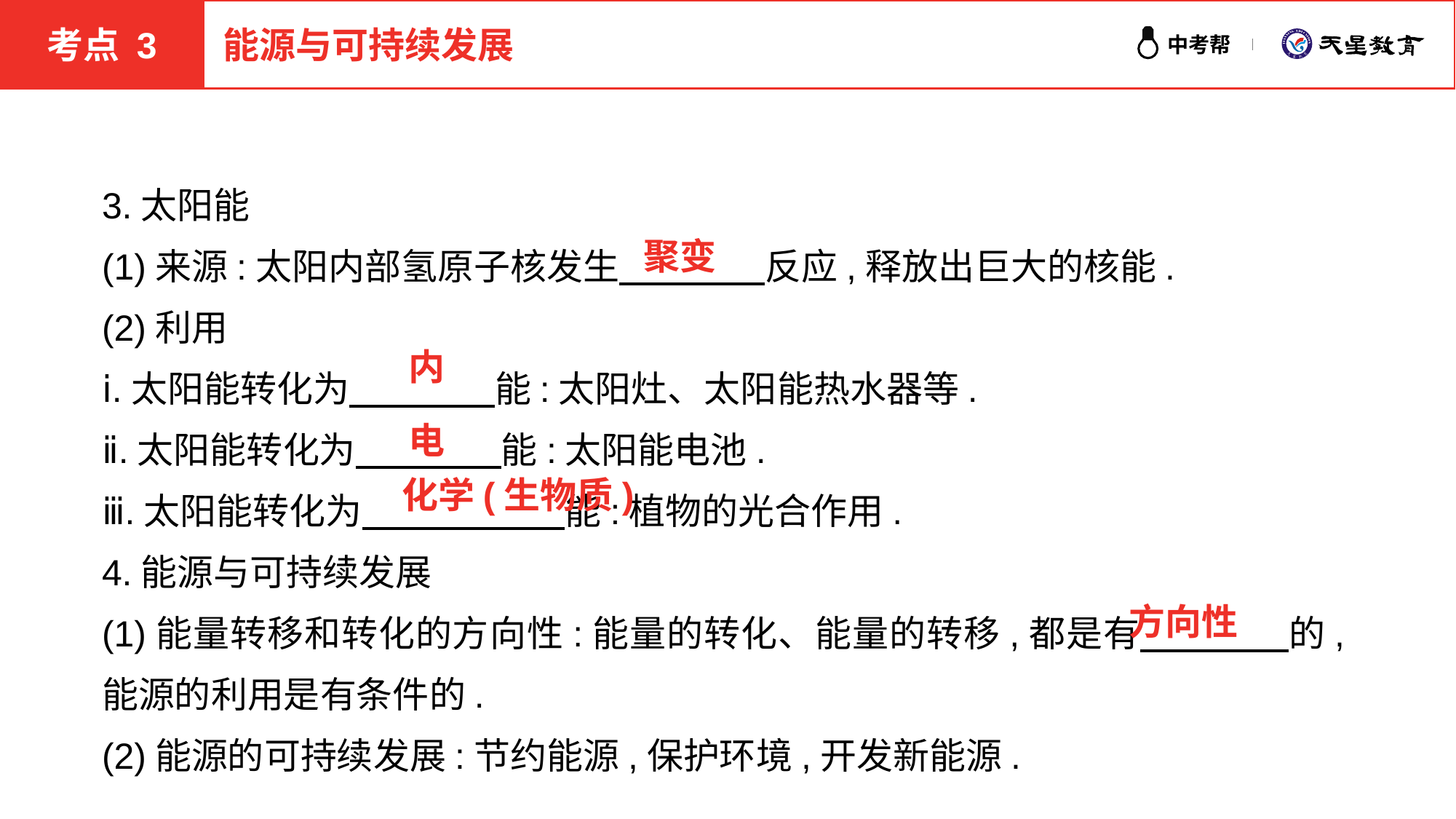

考点 3
能源与可持续发展
3.太阳能
(1)来源:太阳内部氢原子核发生　　　　反应,释放出巨大的核能.
(2)利用
ⅰ.太阳能转化为　　　　能:太阳灶、太阳能热水器等.
ⅱ.太阳能转化为　　　　能:太阳能电池.
ⅲ.太阳能转化为　       　　　能:植物的光合作用.
4.能源与可持续发展
(1)能量转移和转化的方向性:能量的转化、能量的转移,都是有　　　　的,能源的利用是有条件的.
(2)能源的可持续发展:节约能源,保护环境,开发新能源.
聚变
内
电
化学(生物质)
方向性